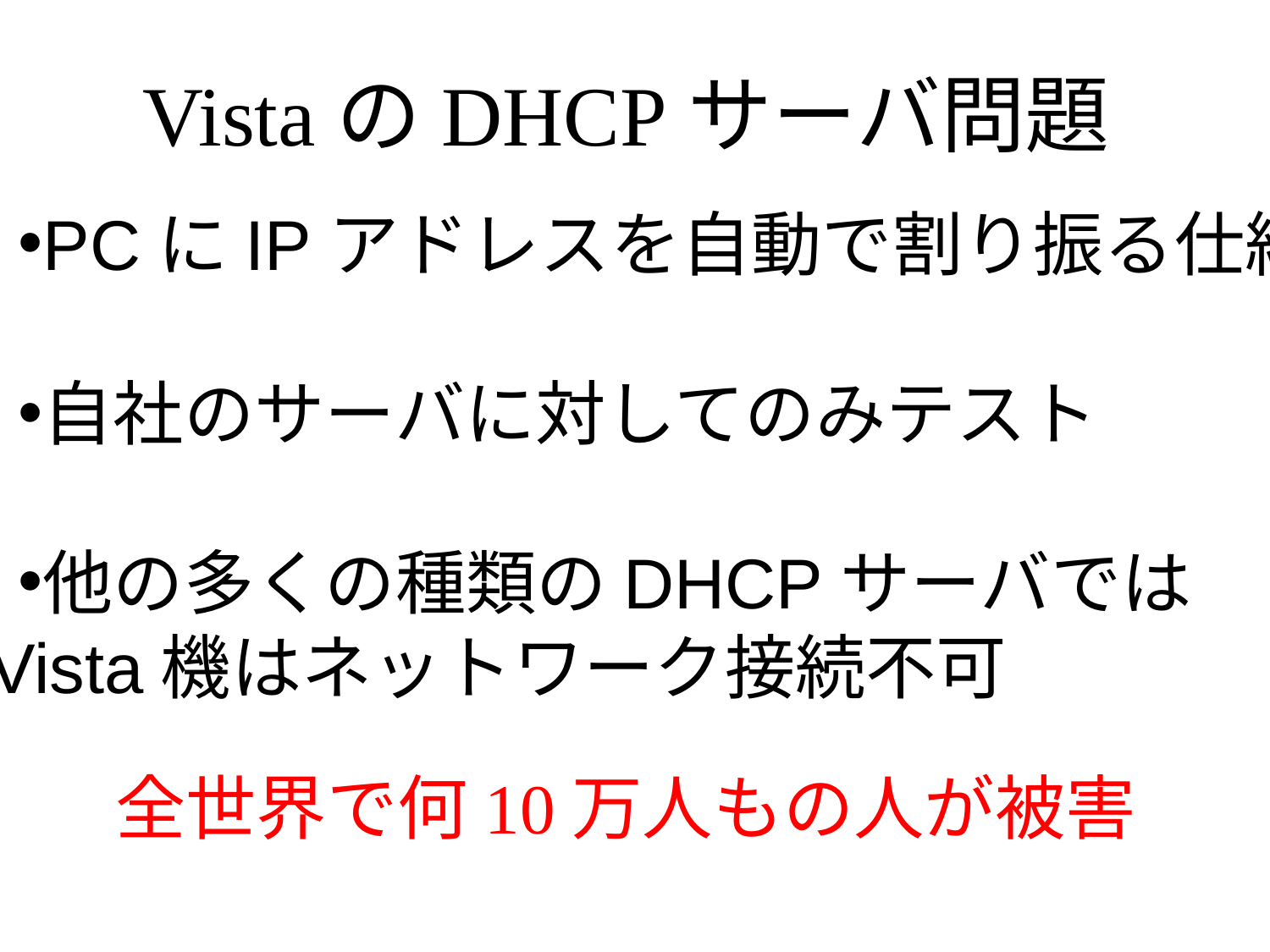

VistaのDHCPサーバ問題
PCにIPアドレスを自動で割り振る仕組み

自社のサーバに対してのみテスト

他の多くの種類のDHCPサーバでは
Vista機はネットワーク接続不可
全世界で何10万人もの人が被害